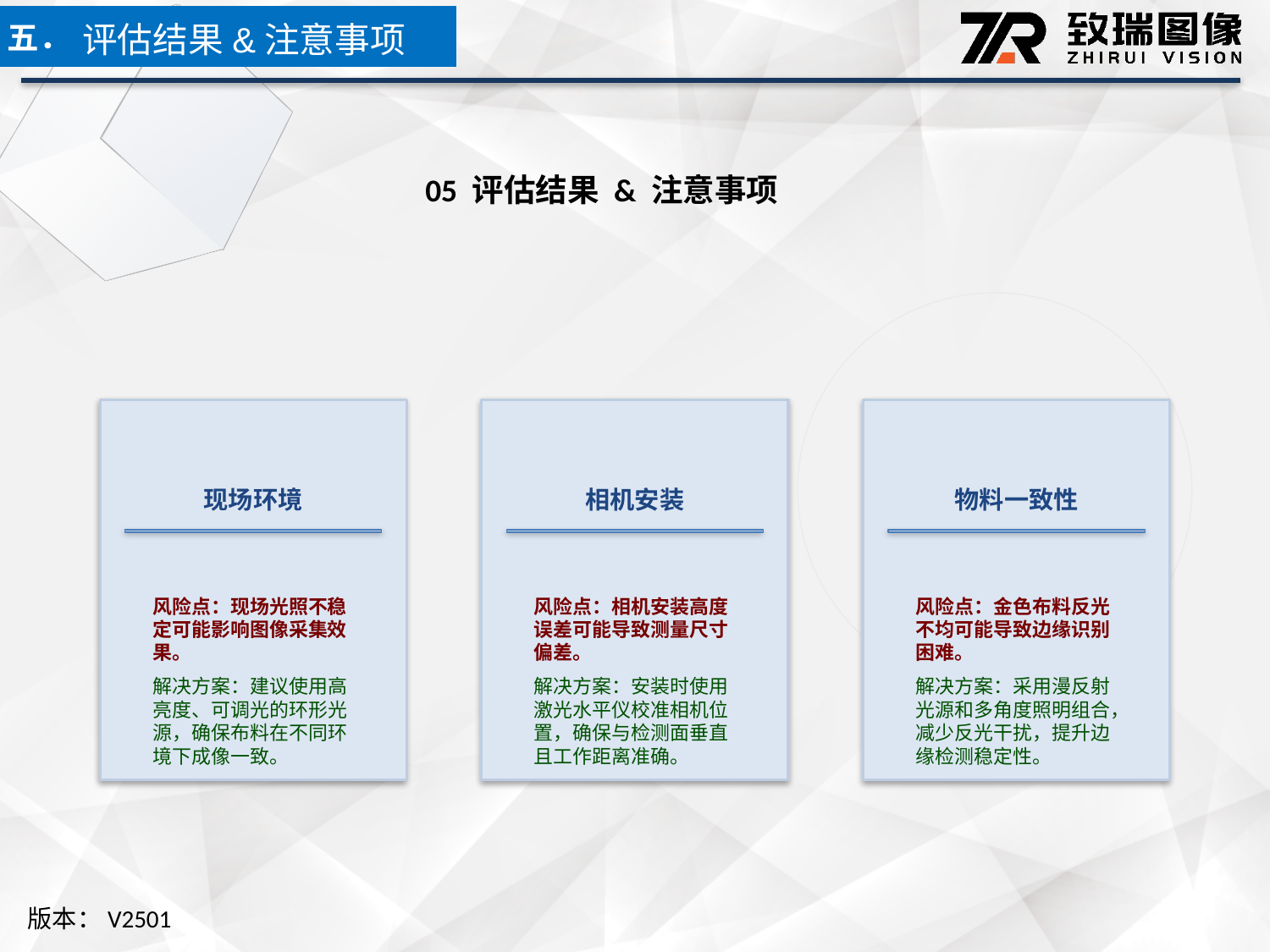

五．
评估结果&注意事项

05 评估结果 & 注意事项

现场环境

相机安装

物料一致性

风险点：现场光照不稳定可能影响图像采集效果。
解决方案：建议使用高亮度、可调光的环形光源，确保布料在不同环境下成像一致。

风险点：相机安装高度误差可能导致测量尺寸偏差。
解决方案：安装时使用激光水平仪校准相机位置，确保与检测面垂直且工作距离准确。

风险点：金色布料反光不均可能导致边缘识别困难。
解决方案：采用漫反射光源和多角度照明组合，减少反光干扰，提升边缘检测稳定性。